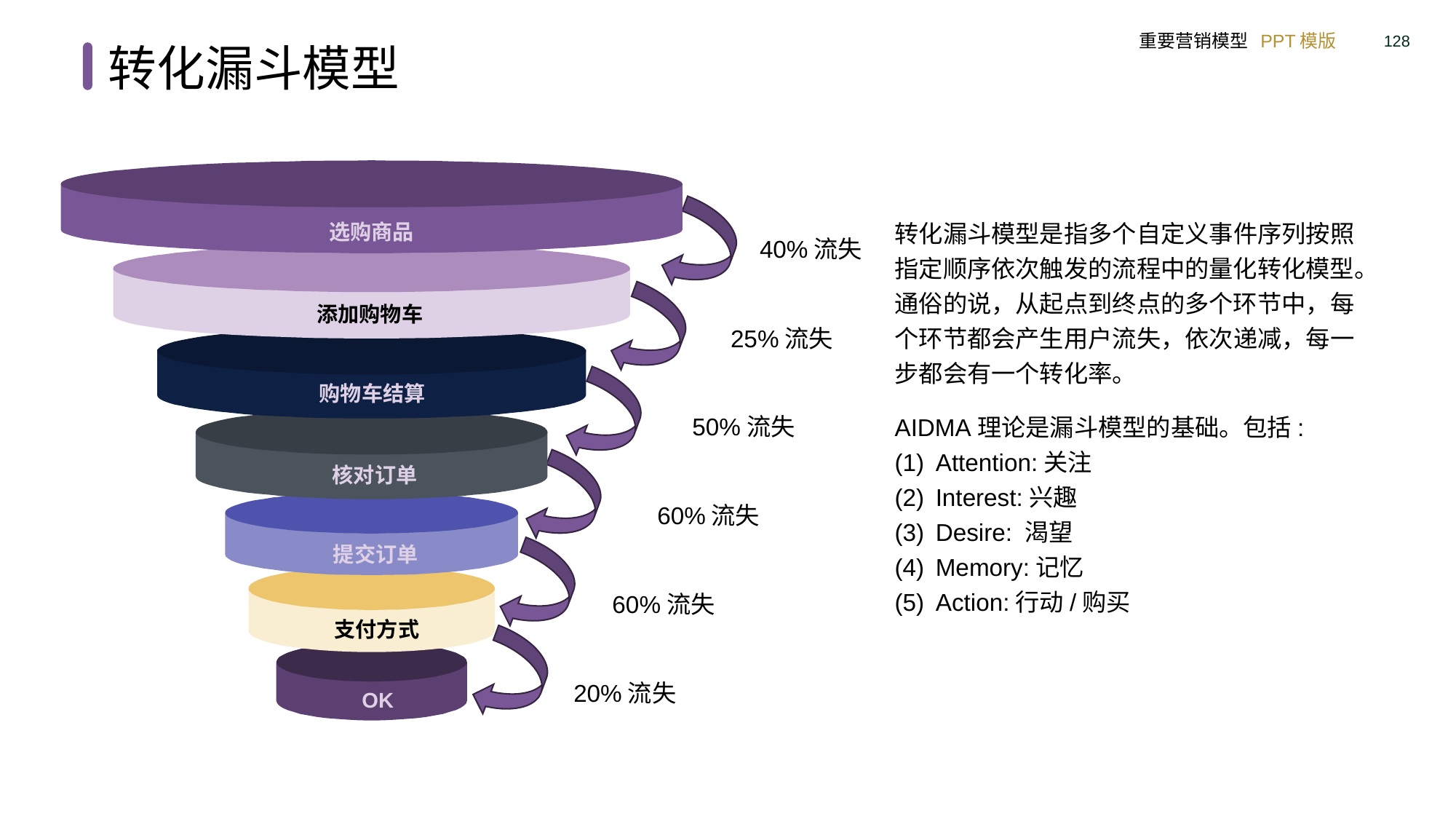

转化漏斗模型

选购商品

选购商品
40%流失

添加购物车

添加购物车
Description
25%流失

购物车结算

购物车结算
50%流失

核对订单
核对订单

60%流失
提交订单
提交订单

支付方式
60%流失
支付方式

OK
20%流失
OK
转化漏斗模型是指多个自定义事件序列按照指定顺序依次触发的流程中的量化转化模型。通俗的说，从起点到终点的多个环节中，每个环节都会产生用户流失，依次递减，每一步都会有一个转化率。

AIDMA理论是漏斗模型的基础。包括:
Attention:关注
Interest:兴趣
Desire: 渴望
Memory:记忆
Action:行动/购买